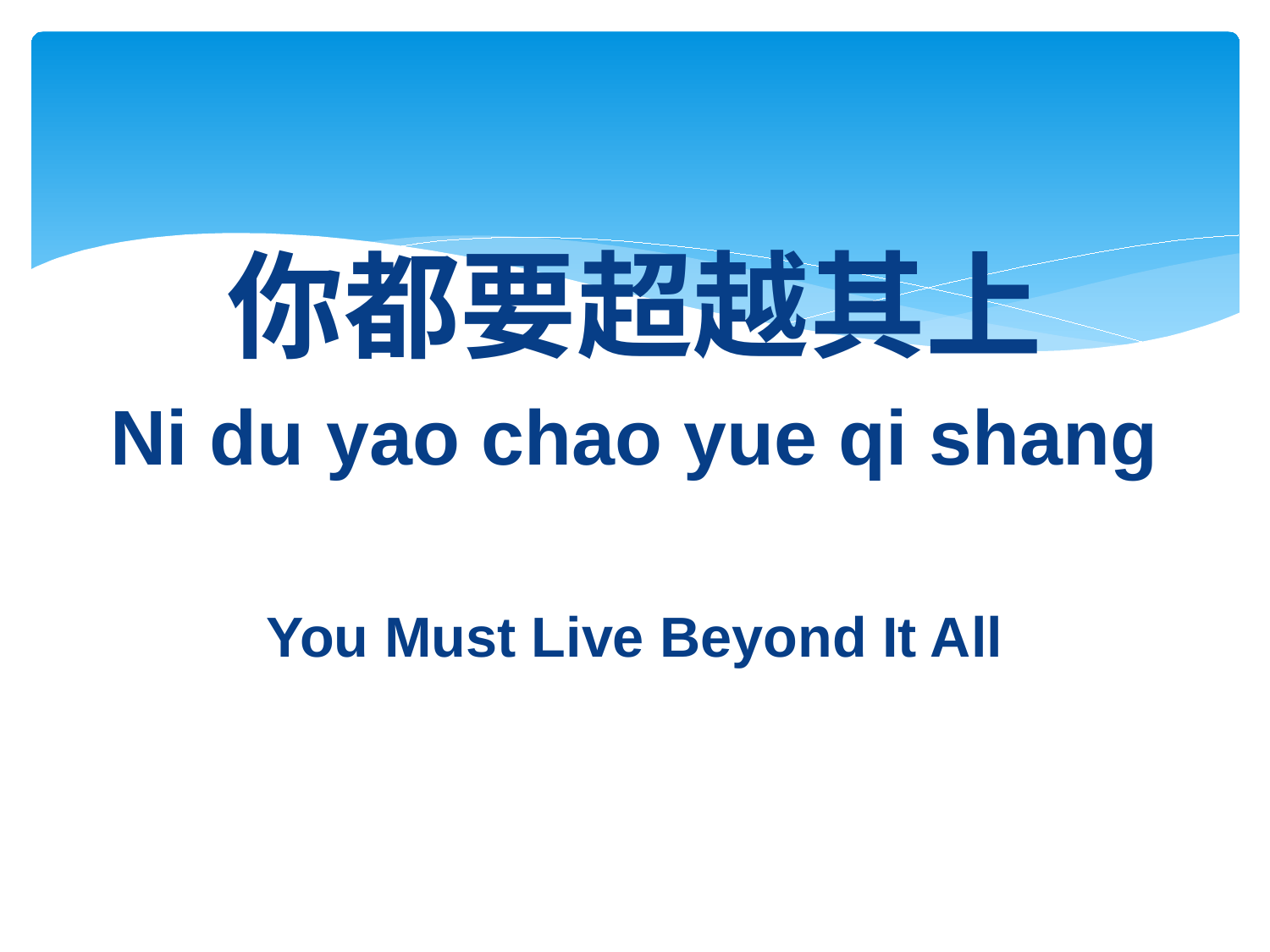

你都要超越其上
Ni du yao chao yue qi shang

You Must Live Beyond It All